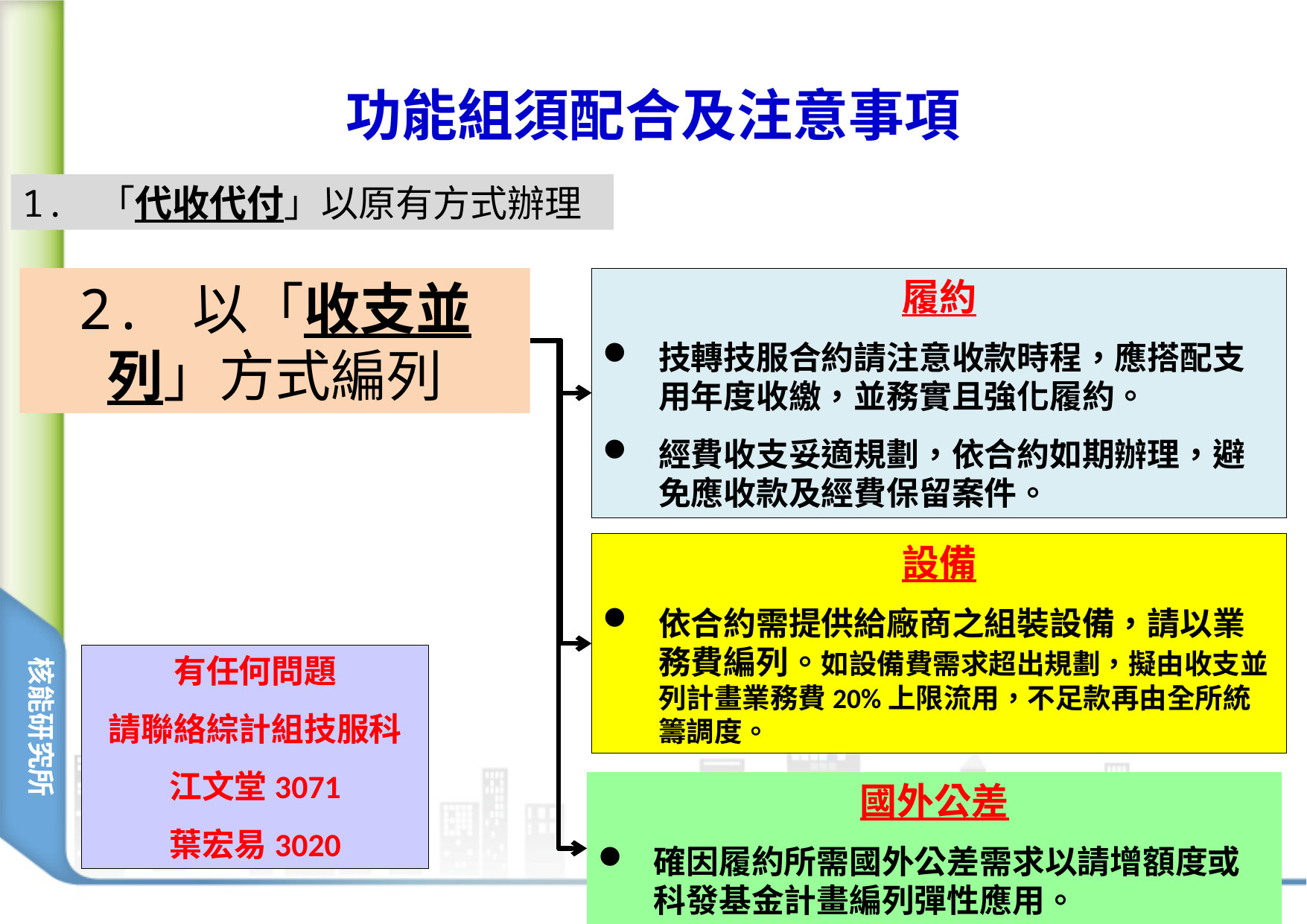

# 功能組須配合及注意事項
1. 「代收代付」以原有方式辦理
2. 以「收支並列」方式編列
履約
技轉技服合約請注意收款時程，應搭配支用年度收繳，並務實且強化履約。
經費收支妥適規劃，依合約如期辦理，避免應收款及經費保留案件。
設備
依合約需提供給廠商之組裝設備，請以業務費編列。如設備費需求超出規劃，擬由收支並列計畫業務費20%上限流用，不足款再由全所統籌調度。
有任何問題
請聯絡綜計組技服科
江文堂3071
葉宏易3020
國外公差
確因履約所需國外公差需求以請增額度或科發基金計畫編列彈性應用。
4